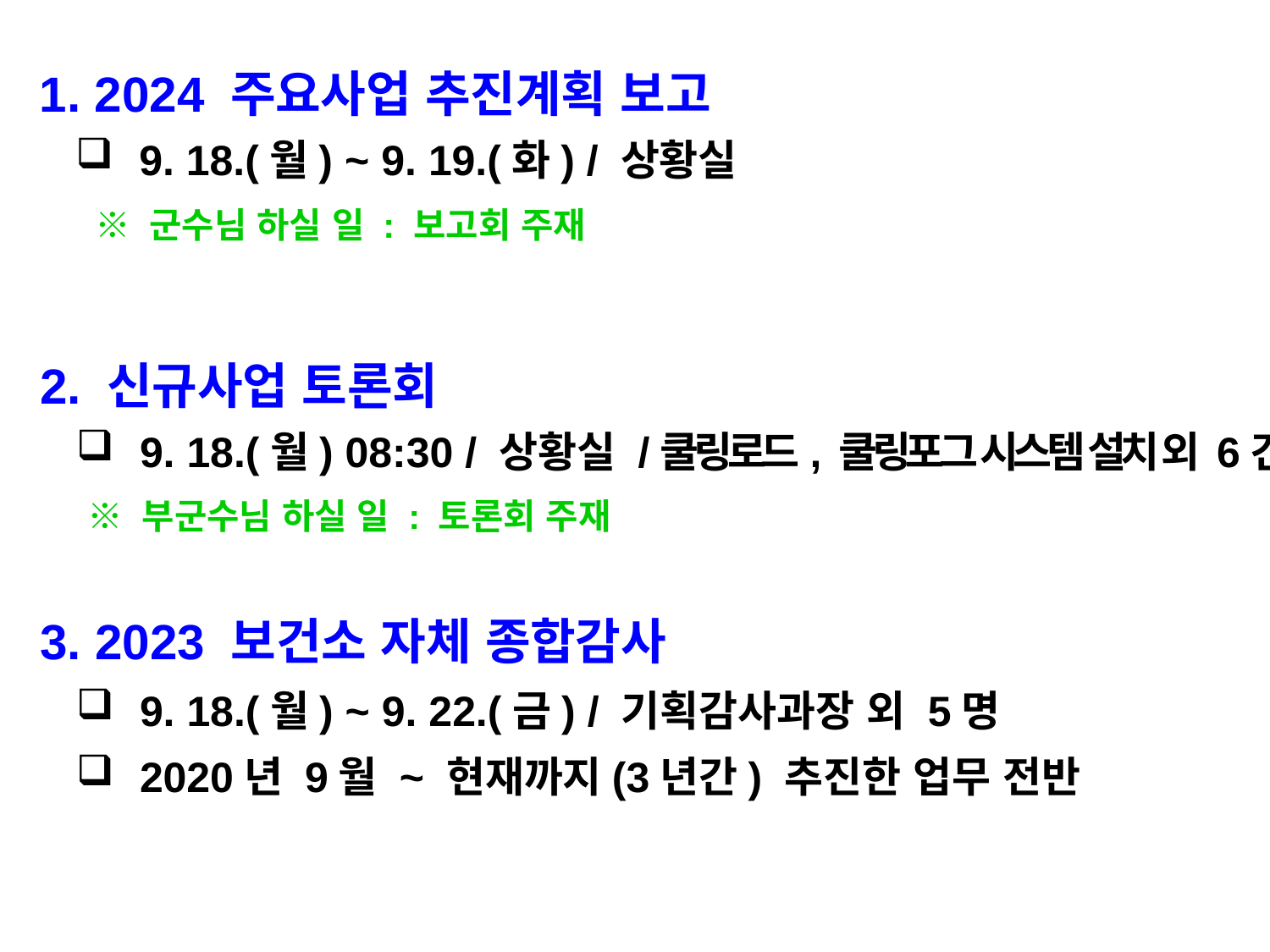

1. 2024 주요사업 추진계획 보고
9. 18.(월) ~ 9. 19.(화) / 상황실
  ※ 군수님 하실 일 : 보고회 주재
  2. 신규사업 토론회
9. 18.(월) 08:30 / 상황실 /쿨링로드, 쿨링포그 시스템 설치 외 6건
 ※ 부군수님 하실 일 : 토론회 주재
  3. 2023 보건소 자체 종합감사
9. 18.(월) ~ 9. 22.(금) / 기획감사과장 외 5명
2020년 9월 ~ 현재까지(3년간) 추진한 업무 전반